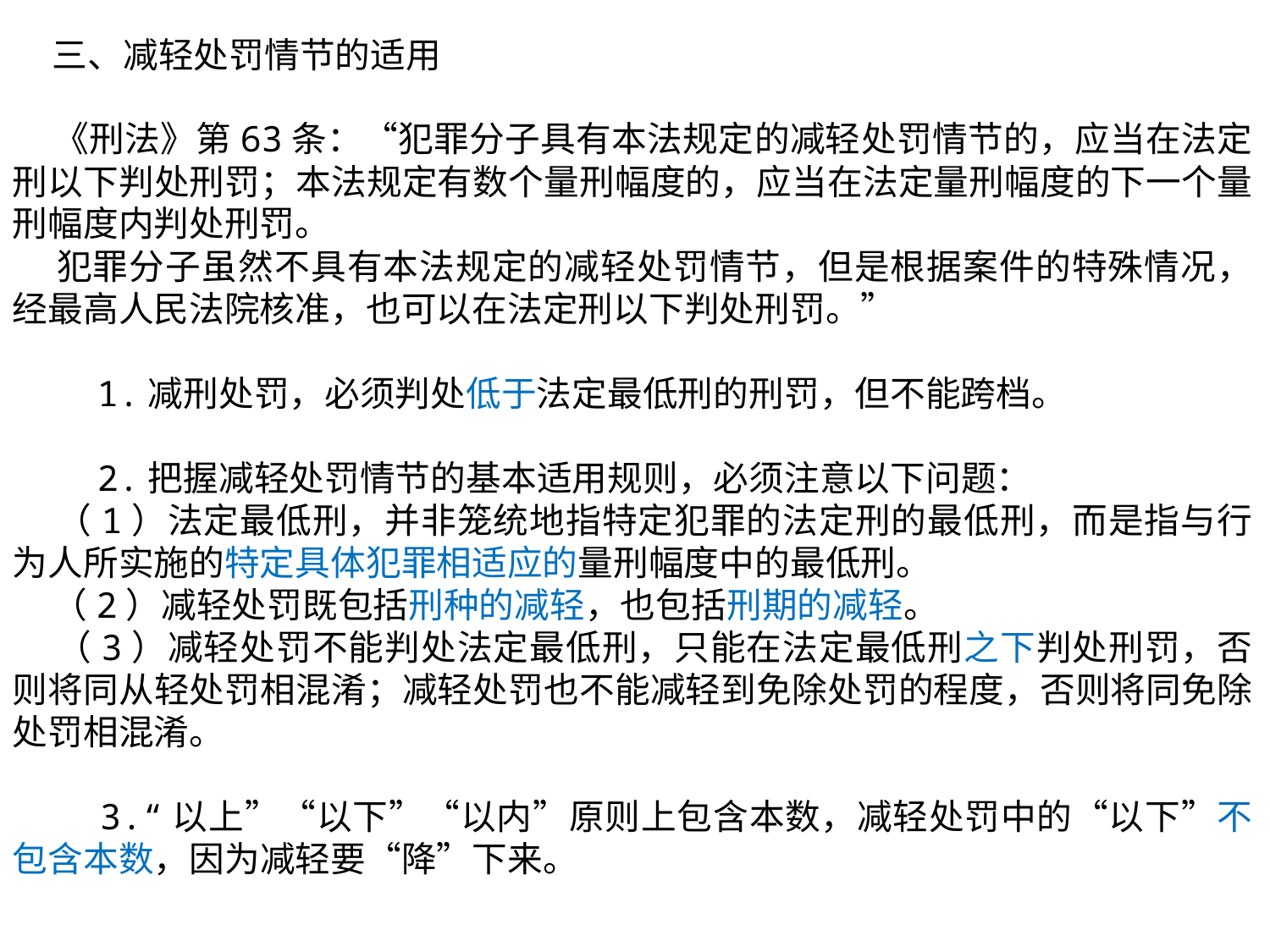

三、减轻处罚情节的适用

    《刑法》第63条：“犯罪分子具有本法规定的减轻处罚情节的，应当在法定刑以下判处刑罚；本法规定有数个量刑幅度的，应当在法定量刑幅度的下一个量刑幅度内判处刑罚。
    犯罪分子虽然不具有本法规定的减轻处罚情节，但是根据案件的特殊情况，经最高人民法院核准，也可以在法定刑以下判处刑罚。”

    1.减刑处罚，必须判处低于法定最低刑的刑罚，但不能跨档。

    2.把握减轻处罚情节的基本适用规则，必须注意以下问题：
    （1）法定最低刑，并非笼统地指特定犯罪的法定刑的最低刑，而是指与行为人所实施的特定具体犯罪相适应的量刑幅度中的最低刑。
    （2）减轻处罚既包括刑种的减轻，也包括刑期的减轻。
    （3）减轻处罚不能判处法定最低刑，只能在法定最低刑之下判处刑罚，否则将同从轻处罚相混淆；减轻处罚也不能减轻到免除处罚的程度，否则将同免除处罚相混淆。

    3.“以上”“以下”“以内”原则上包含本数，减轻处罚中的“以下”不包含本数，因为减轻要“降”下来。